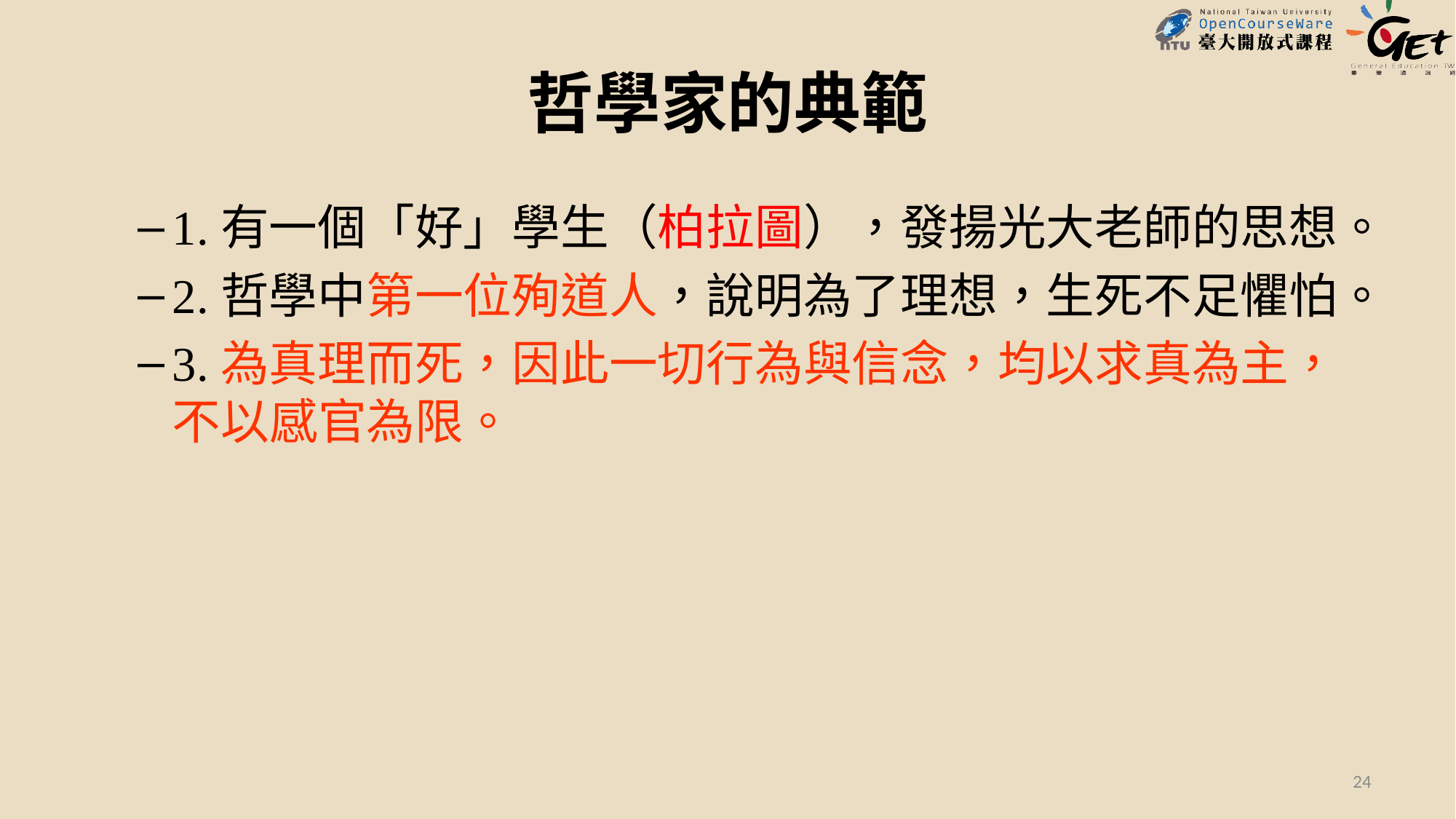

# 哲學家的典範
1.有一個「好」學生（柏拉圖），發揚光大老師的思想。
2.哲學中第一位殉道人，說明為了理想，生死不足懼怕。
3.為真理而死，因此一切行為與信念，均以求真為主，不以感官為限。
24